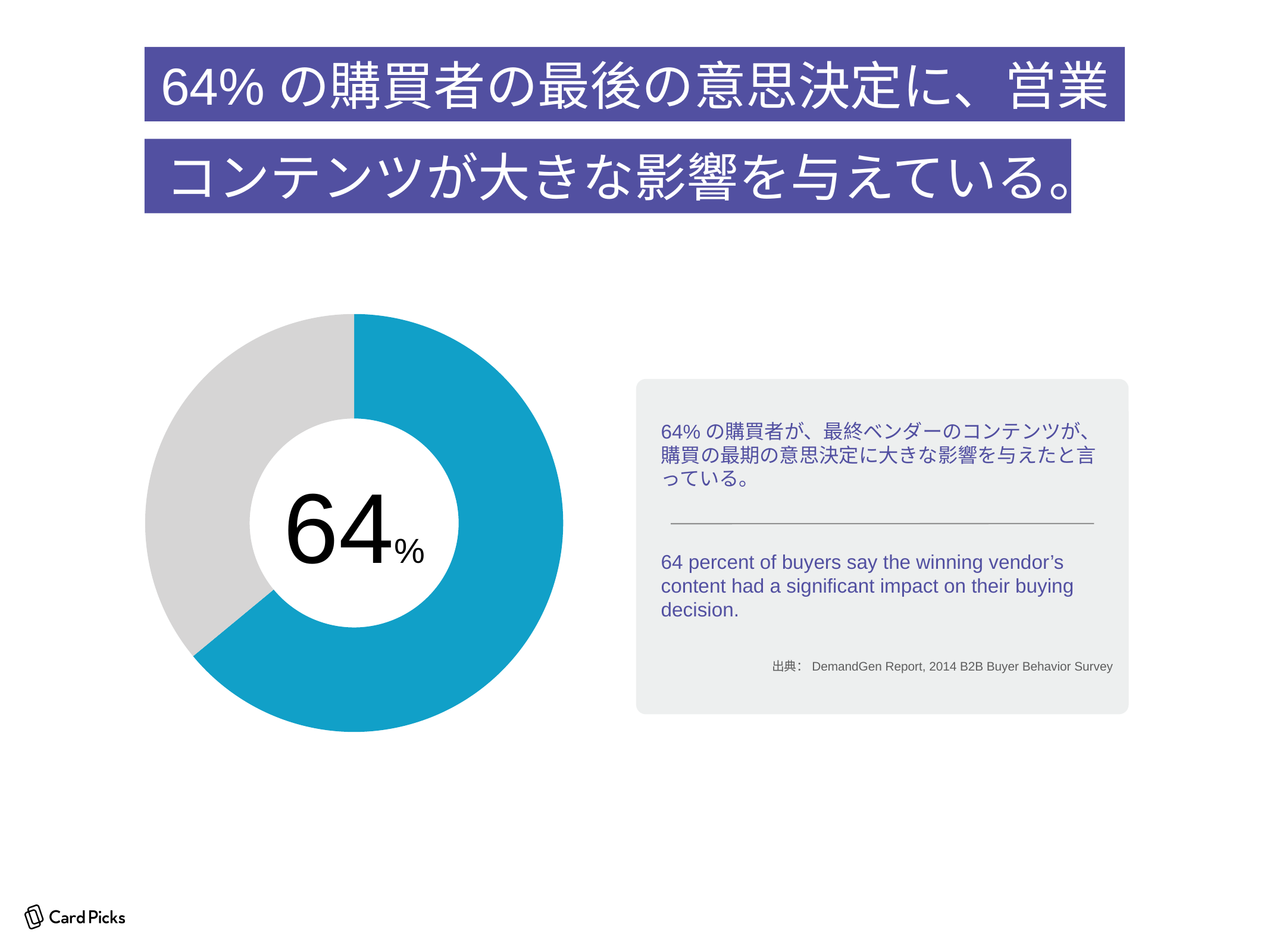

64%の購買者の最後の意思決定に、営業

コンテンツが大きな影響を与えている。

### Chart

| Category | 地域1 |
|---|---|
| 4月 | 64.0 |
| 5月 | 36.0 |
64%の購買者が、最終ベンダーのコンテンツが、購買の最期の意思決定に大きな影響を与えたと言っている。
64%

64 percent of buyers say the winning vendor’s content had a significant impact on their buying decision.
出典：DemandGen Report, 2014 B2B Buyer Behavior Survey
28